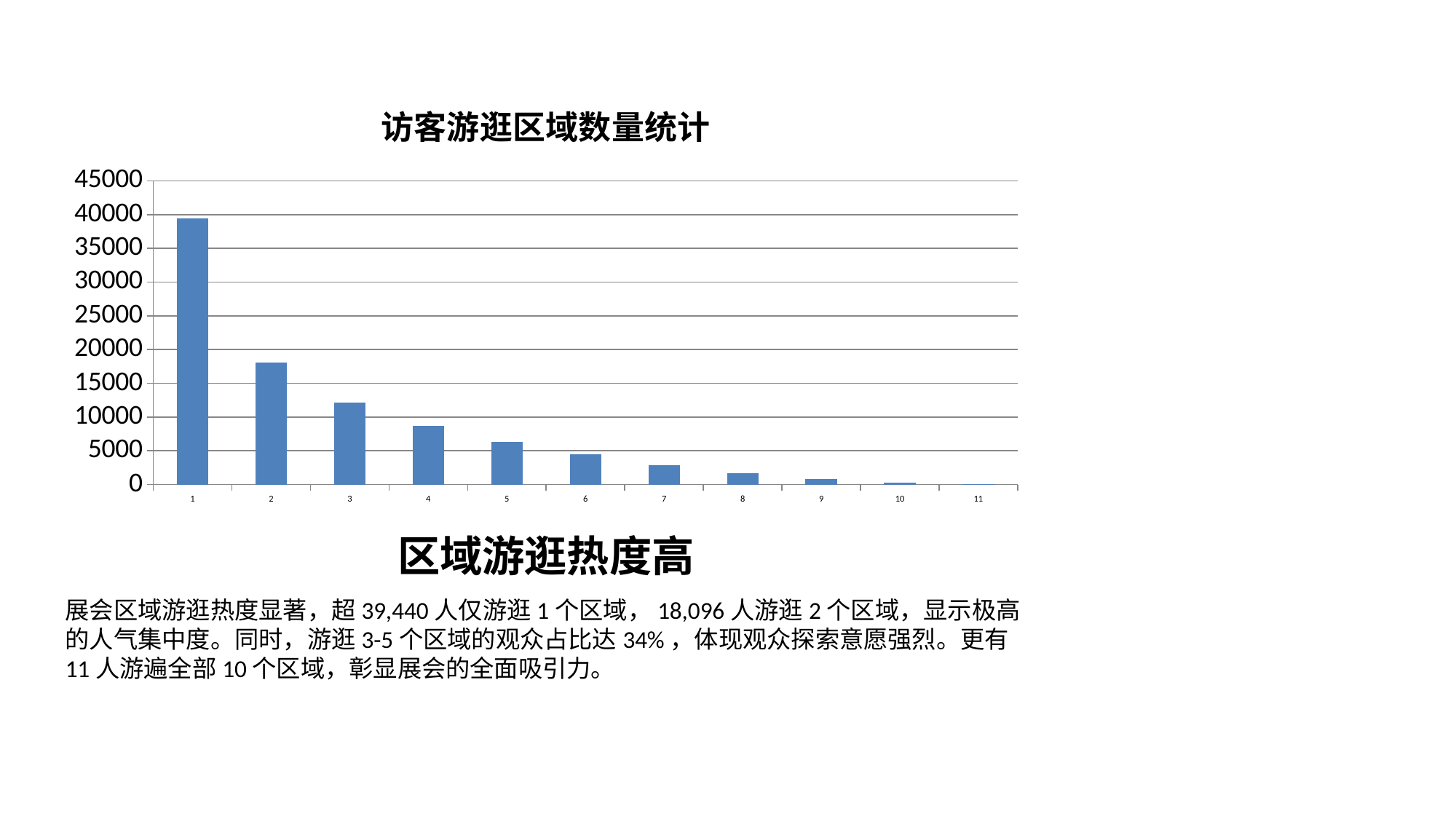

### Chart: 访客游逛区域数量统计

| Category | 访问次数 |
|---|---|
| 1 | 39440.0 |
| 2 | 18096.0 |
| 3 | 12095.0 |
| 4 | 8701.0 |
| 5 | 6352.0 |
| 6 | 4524.0 |
| 7 | 2921.0 |
| 8 | 1725.0 |
| 9 | 765.0 |
| 10 | 277.0 |
| 11 | 30.0 |
区域游逛热度高
展会区域游逛热度显著，超39,440人仅游逛1个区域，18,096人游逛2个区域，显示极高的人气集中度。同时，游逛3-5个区域的观众占比达34%，体现观众探索意愿强烈。更有11人游遍全部10个区域，彰显展会的全面吸引力。